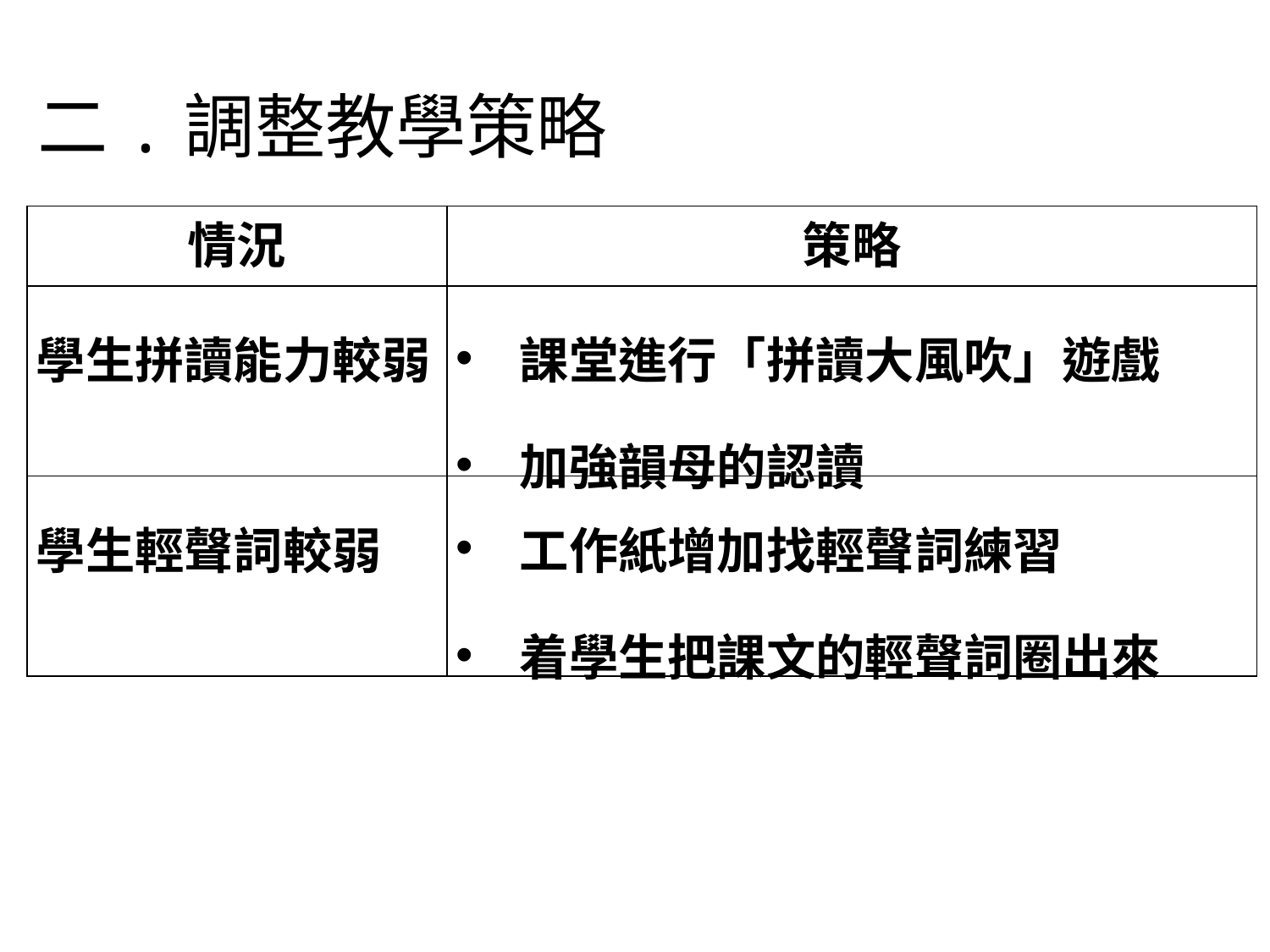

二.調整教學策略
| 情況 | 策略 |
| --- | --- |
| 學生拼讀能力較弱 | 課堂進行「拼讀大風吹」遊戲 加強韻母的認讀 |
| 學生輕聲詞較弱 | 工作紙增加找輕聲詞練習 着學生把課文的輕聲詞圈出來 |